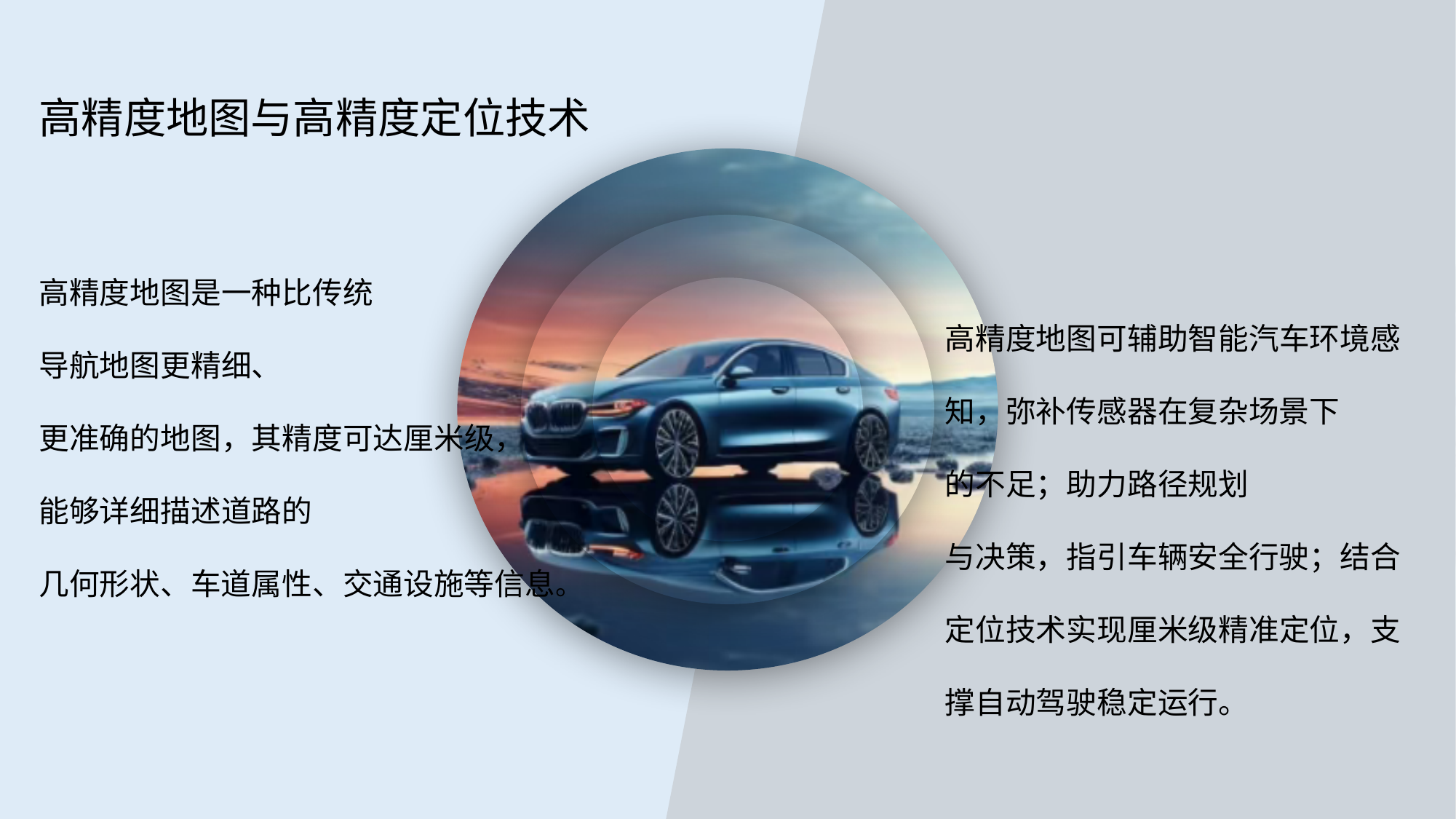

高精度地图与高精度定位技术

高精度地图是一种比传统
导航地图更精细、
更准确的地图，其精度可达厘米级，
能够详细描述道路的
几何形状、车道属性、交通设施等信息。

高精度地图可辅助智能汽车环境感知，弥补传感器在复杂场景下
的不足；助力路径规划
与决策，指引车辆安全行驶；结合定位技术实现厘米级精准定位，支撑自动驾驶稳定运行。